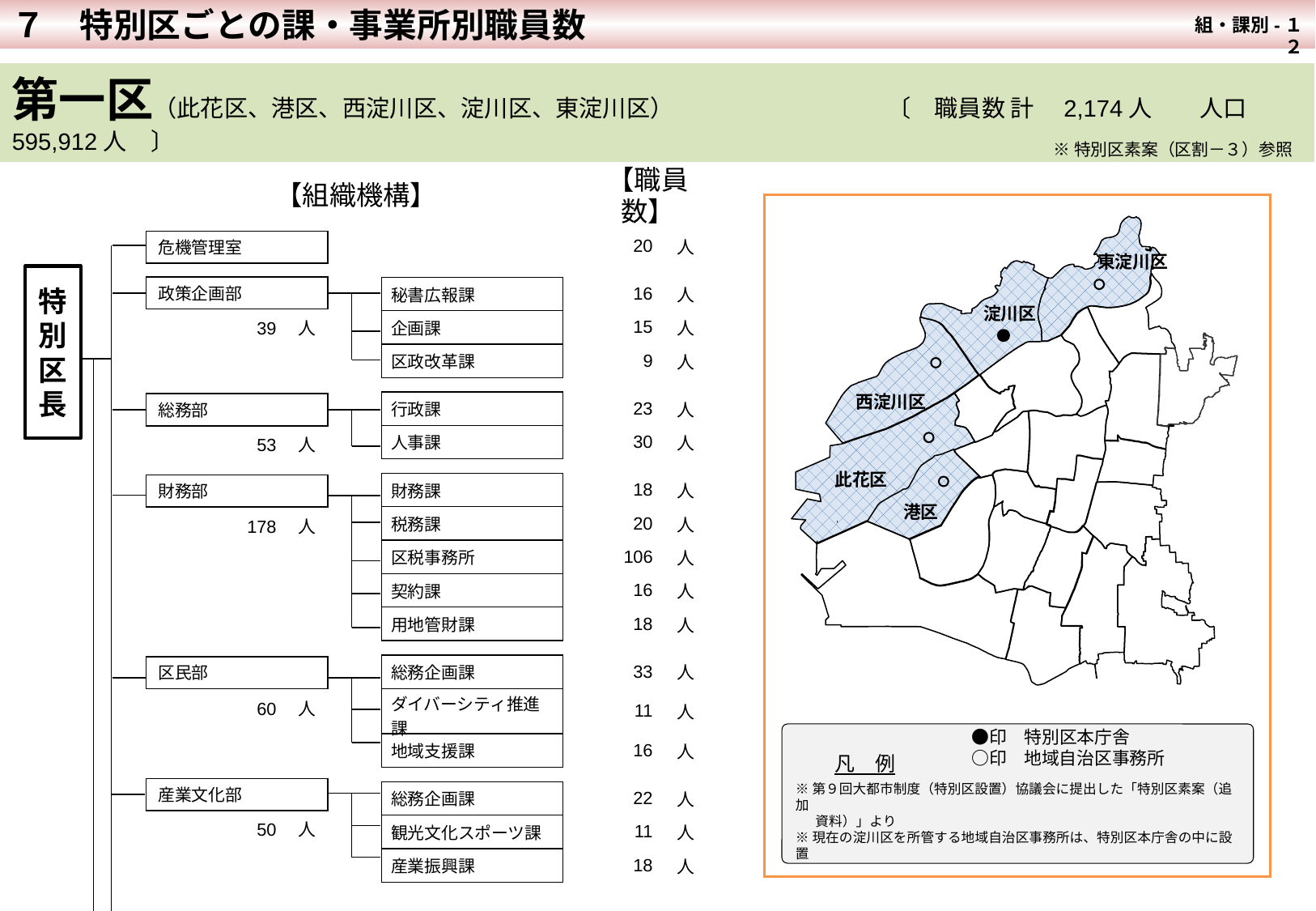

７　特別区ごとの課・事業所別職員数
組・課別-１２
第一区（此花区、港区、西淀川区、淀川区、東淀川区）　　　　　　　　　〔　職員数 計　2,174人　　人口　595,912人　〕
※特別区素案（区割－３）参照
【職員数】
【組織機構】

凡　例

東淀川区

淀川区

西淀川区

此花区

港区

|  | 20 | 人 |
| --- | --- | --- |
|  |  |  |
| 秘書広報課 | 16 | 人 |
| 企画課 | 15 | 人 |
| 区政改革課 | 9 | 人 |
|  |  |  |
| 行政課 | 23 | 人 |
| 人事課 | 30 | 人 |
|  |  |  |
| 財務課 | 18 | 人 |
| 税務課 | 20 | 人 |
| 区税事務所 | 106 | 人 |
| 契約課 | 16 | 人 |
| 用地管財課 | 18 | 人 |
|  |  |  |
| 総務企画課 | 33 | 人 |
| ダイバーシティ推進課 | 11 | 人 |
| 地域支援課 | 16 | 人 |
|  |  |  |
| 総務企画課 | 22 | 人 |
| 観光文化スポーツ課 | 11 | 人 |
| 産業振興課 | 18 | 人 |
危機管理室
特
別
区
長
政策企画部
39　人
総務部
53　人
財務部
178　人
区民部
60　人
　　　　　　　　　　●印　特別区本庁舎
　　　　　　　　　　○印　地域自治区事務所

※第９回大都市制度（特別区設置）協議会に提出した「特別区素案（追加
 　資料）」より
※現在の淀川区を所管する地域自治区事務所は、特別区本庁舎の中に設置
産業文化部
50　人